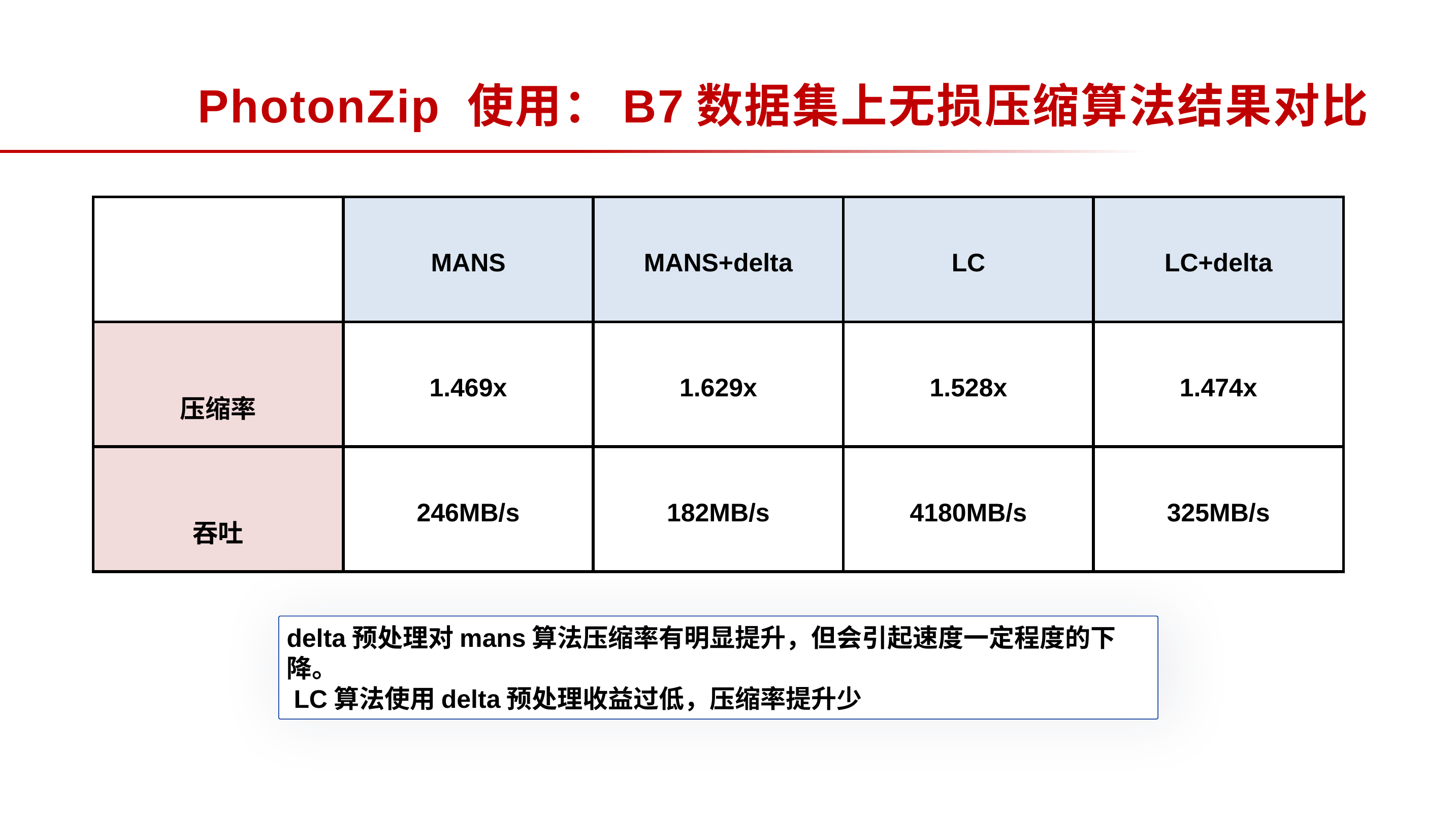

PhotonZip 使用：B7数据集上无损压缩算法结果对比
|  | MANS | MANS+delta | LC | LC+delta |
| --- | --- | --- | --- | --- |
| 压缩率 | 1.469x | 1.629x | 1.528x | 1.474x |
| 吞吐 | 246MB/s | 182MB/s | 4180MB/s | 325MB/s |
delta预处理对mans算法压缩率有明显提升，但会引起速度一定程度的下降。
 LC算法使用delta预处理收益过低，压缩率提升少